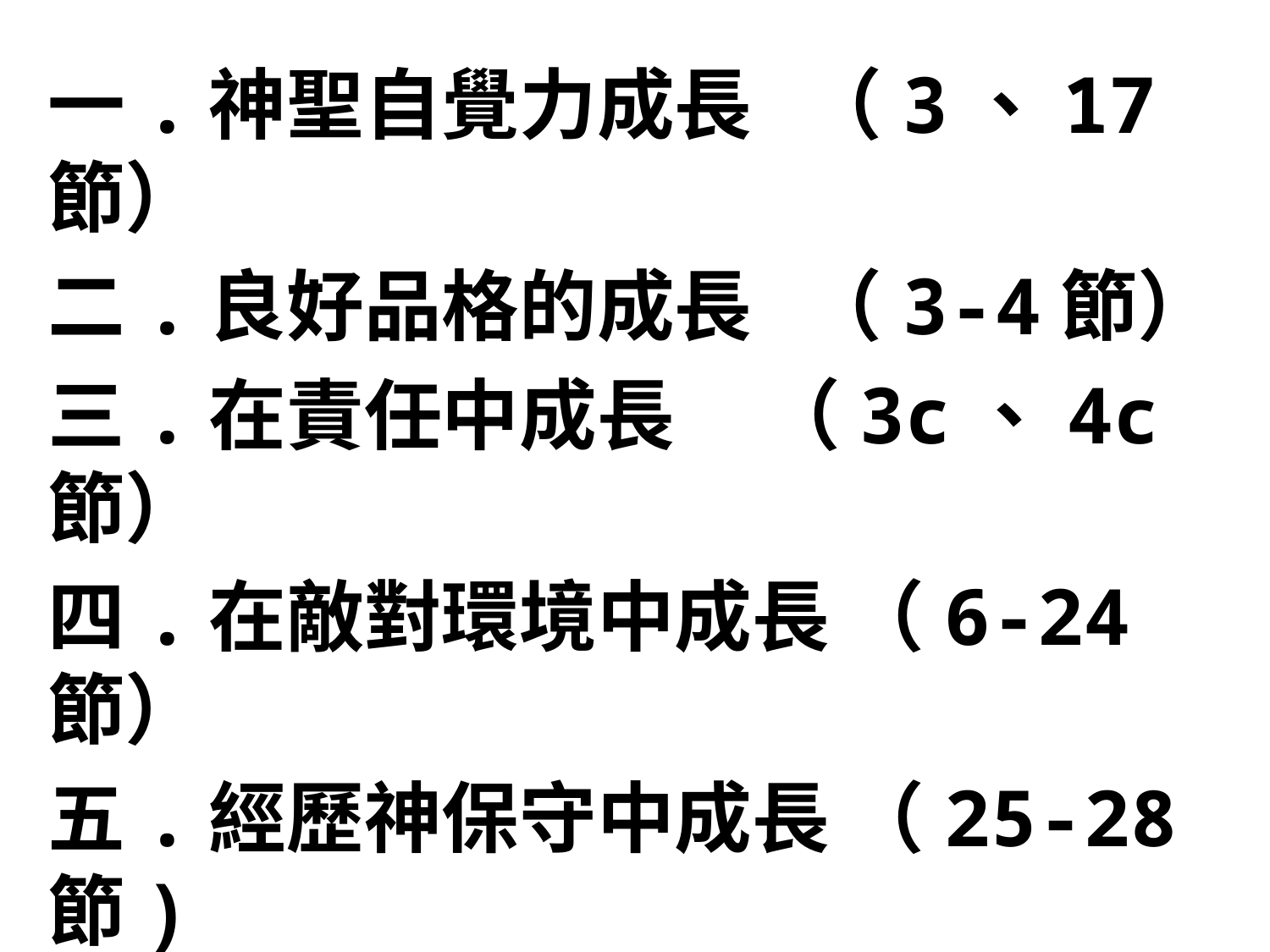

一.神聖自覺力成長   （3、17節）
二.良好品格的成長   （3-4節）
三.在責任中成長     （3c、4c節）
四.在敵對環境中成長 （6-24節）
五.經歷神保守中成長 （25-28節)